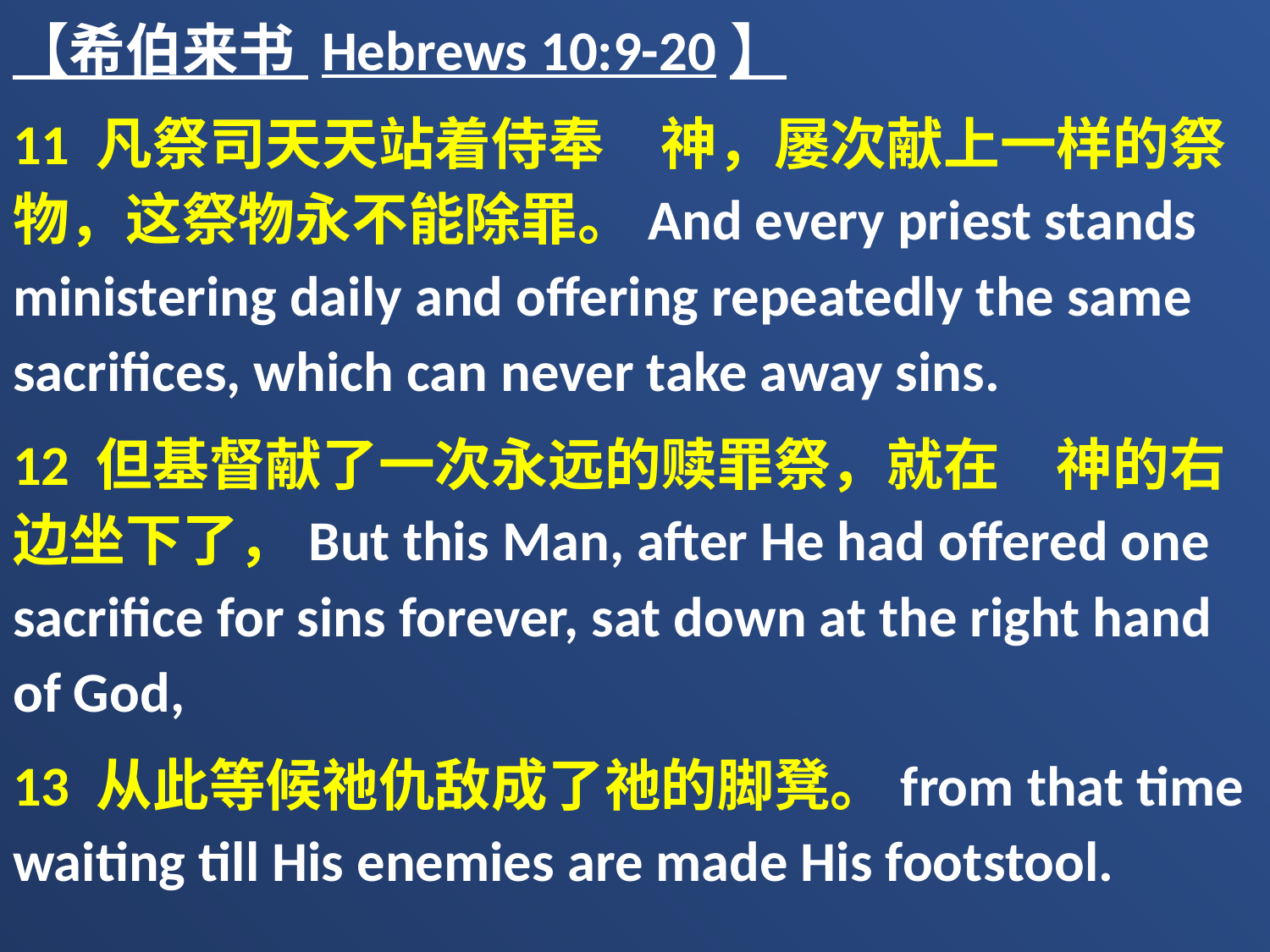

【希伯来书 Hebrews 10:9-20】
11 凡祭司天天站着侍奉　神，屡次献上一样的祭物，这祭物永不能除罪。And every priest stands ministering daily and offering repeatedly the same sacrifices, which can never take away sins.
12 但基督献了一次永远的赎罪祭，就在　神的右边坐下了，But this Man, after He had offered one sacrifice for sins forever, sat down at the right hand of God,
13 从此等候祂仇敌成了祂的脚凳。from that time waiting till His enemies are made His footstool.